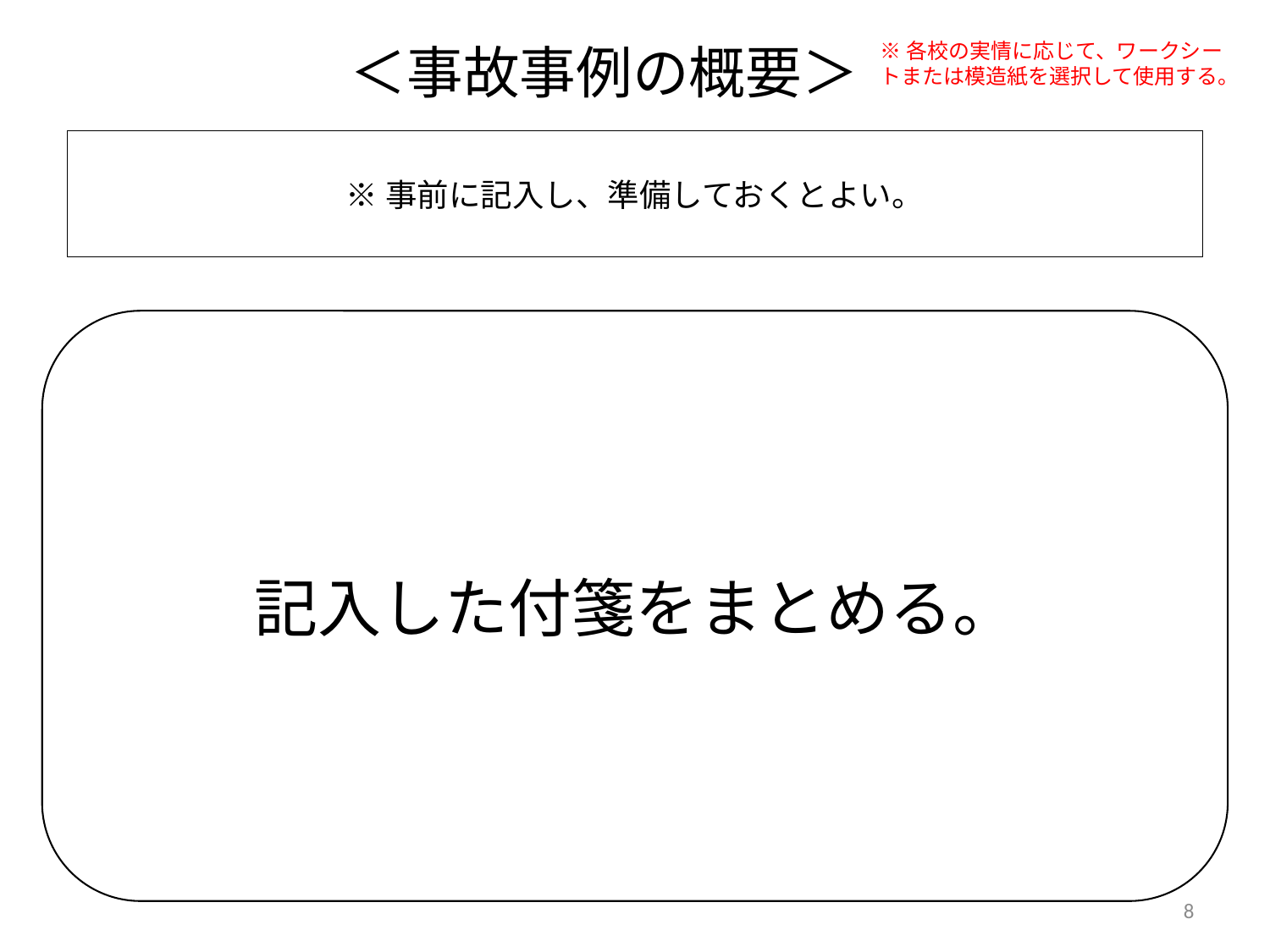

＜事故事例の概要＞
※各校の実情に応じて、ワークシートまたは模造紙を選択して使用する。

※事前に記入し、準備しておくとよい。

記入した付箋をまとめる。
8